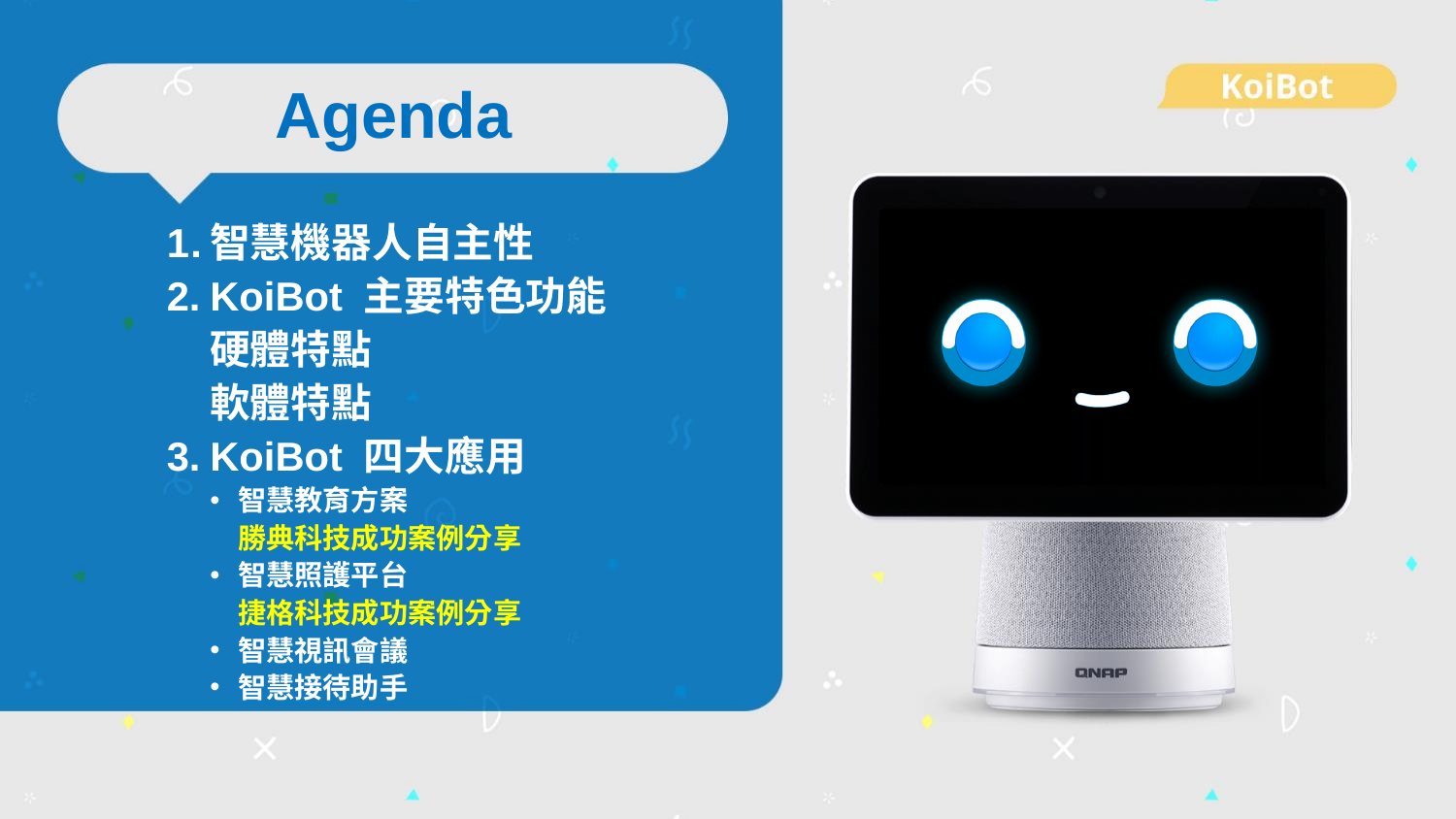

# Agenda
智慧機器人自主性
KoiBot 主要特色功能
硬體特點
軟體特點
KoiBot 四大應用
智慧教育方案
勝典科技成功案例分享
智慧照護平台
捷格科技成功案例分享
智慧視訊會議
智慧接待助手